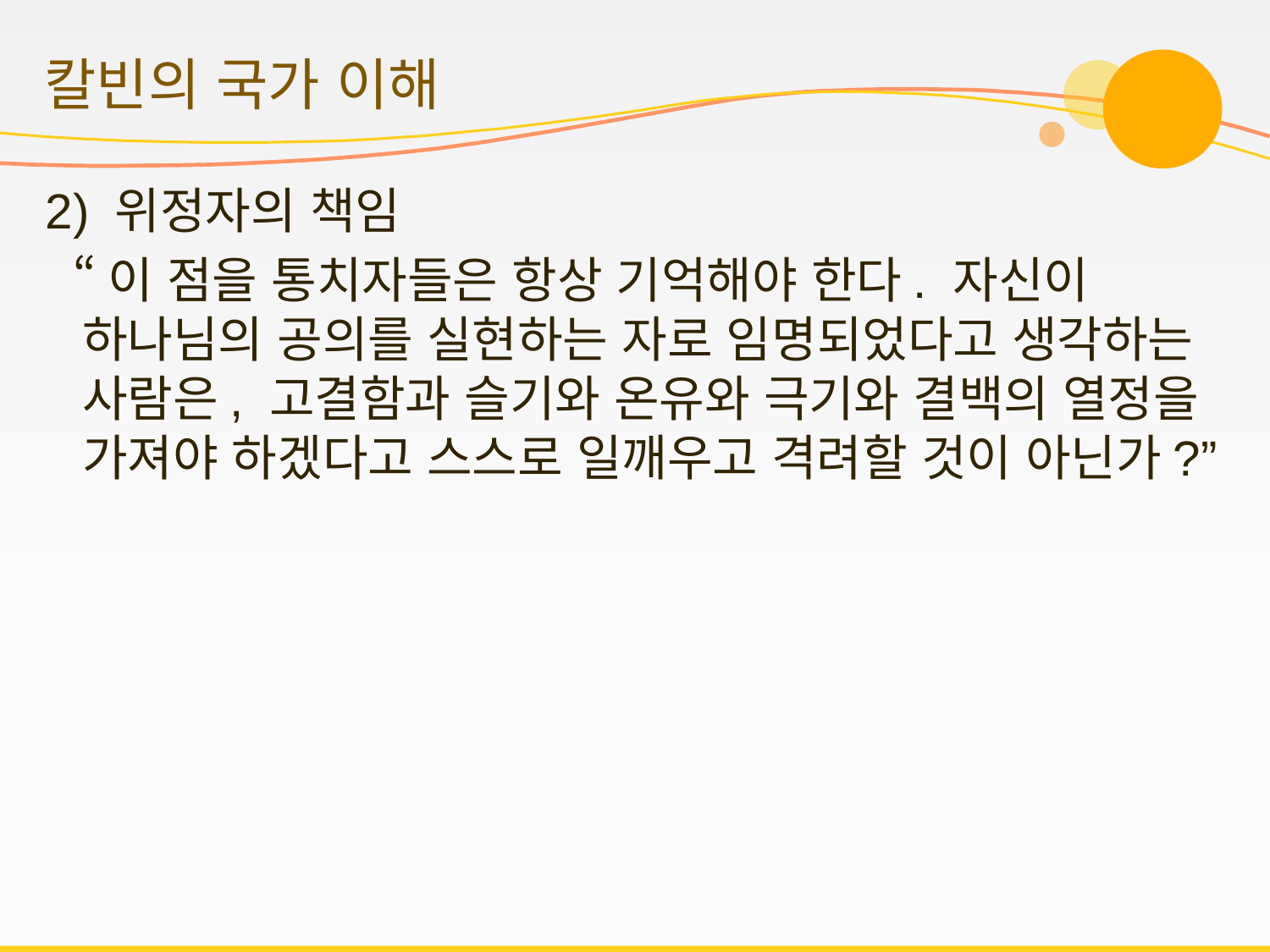

# 칼빈의 국가 이해
2) 위정자의 책임
  “이 점을 통치자들은 항상 기억해야 한다. 자신이 하나님의 공의를 실현하는 자로 임명되었다고 생각하는 사람은, 고결함과 슬기와 온유와 극기와 결백의 열정을 가져야 하겠다고 스스로 일깨우고 격려할 것이 아닌가?”